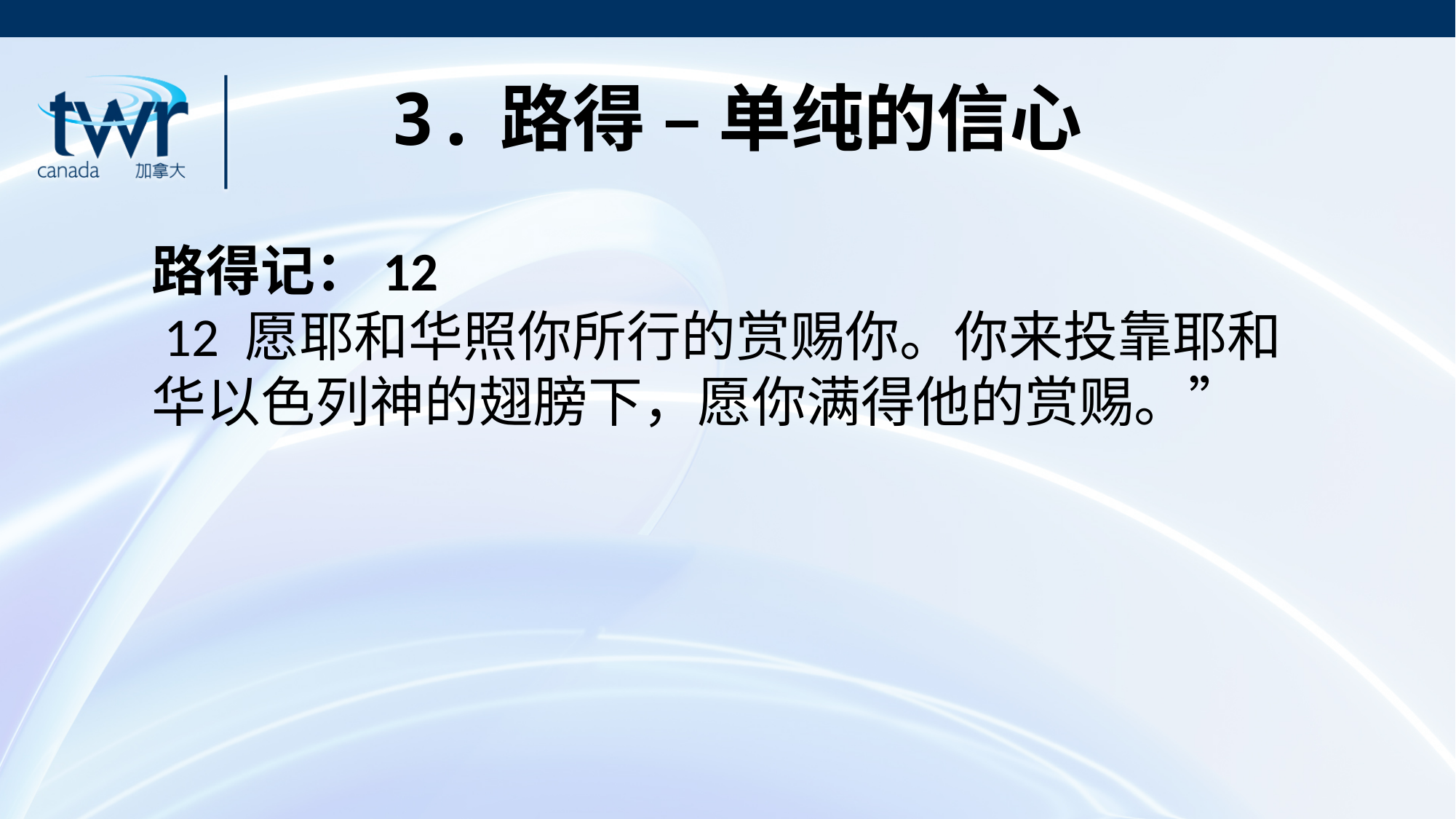

3.	路得 – 单纯的信心
路得记：12
 12 愿耶和华照你所行的赏赐你。你来投靠耶和华以色列神的翅膀下，愿你满得他的赏赐。”